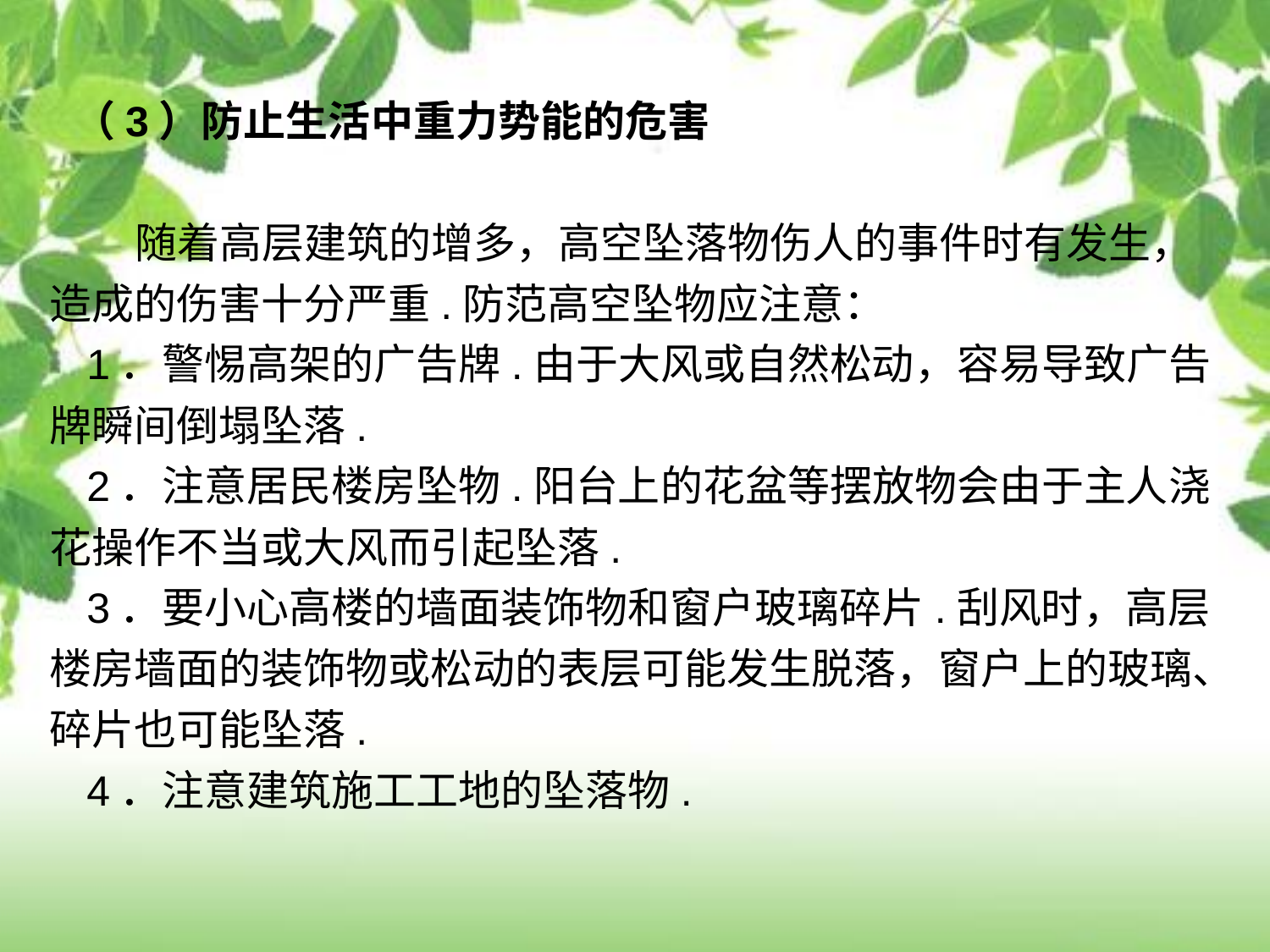

（3）防止生活中重力势能的危害
    随着高层建筑的增多，高空坠落物伤人的事件时有发生，造成的伤害十分严重.防范高空坠物应注意：
1．警惕高架的广告牌.由于大风或自然松动，容易导致广告牌瞬间倒塌坠落.
2．注意居民楼房坠物.阳台上的花盆等摆放物会由于主人浇花操作不当或大风而引起坠落.
3．要小心高楼的墙面装饰物和窗户玻璃碎片.刮风时，高层楼房墙面的装饰物或松动的表层可能发生脱落，窗户上的玻璃、碎片也可能坠落.
4．注意建筑施工工地的坠落物.